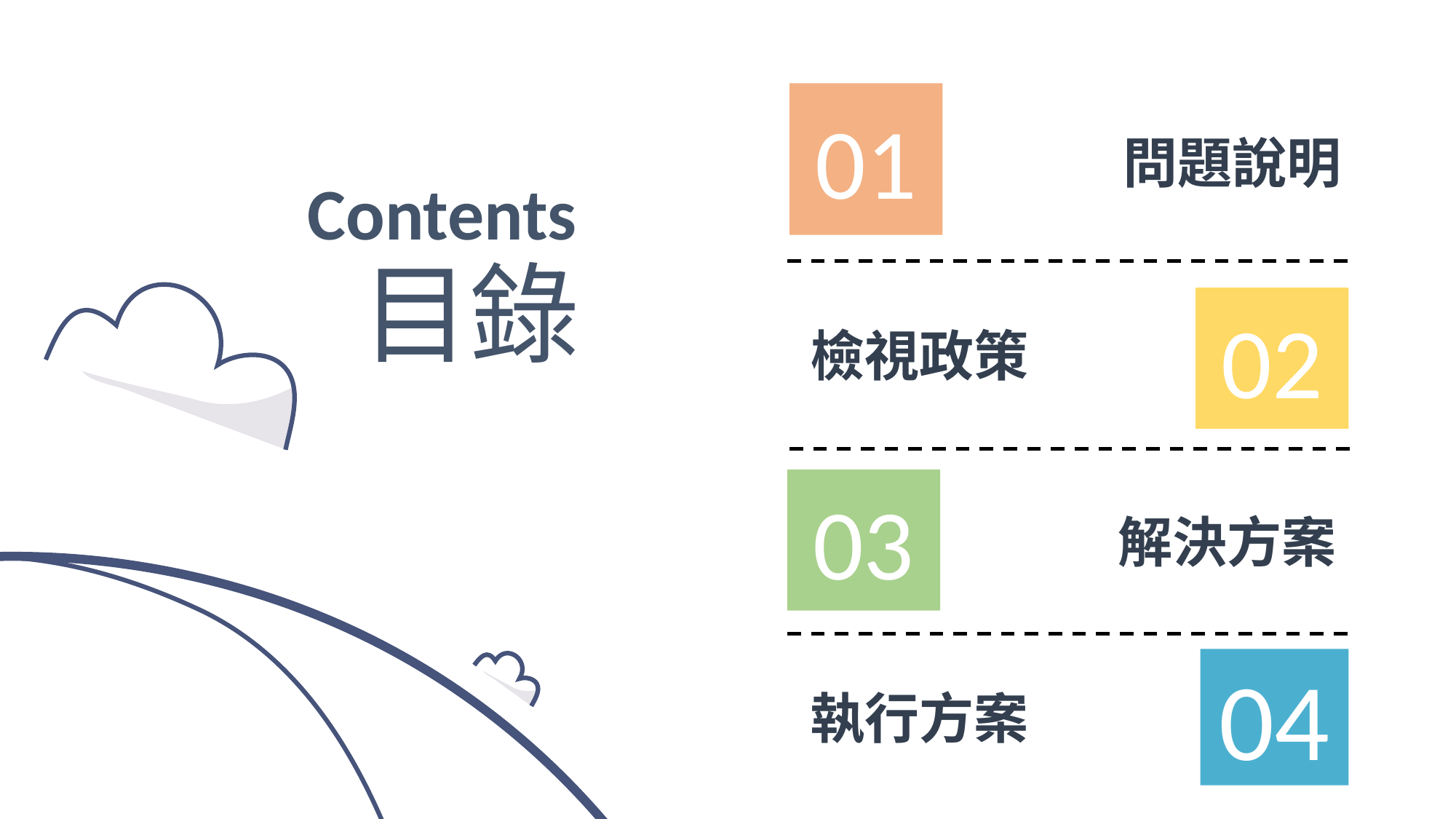

01
問題說明
Contents
目錄
02

檢視政策
03
解決方案

04

執行方案